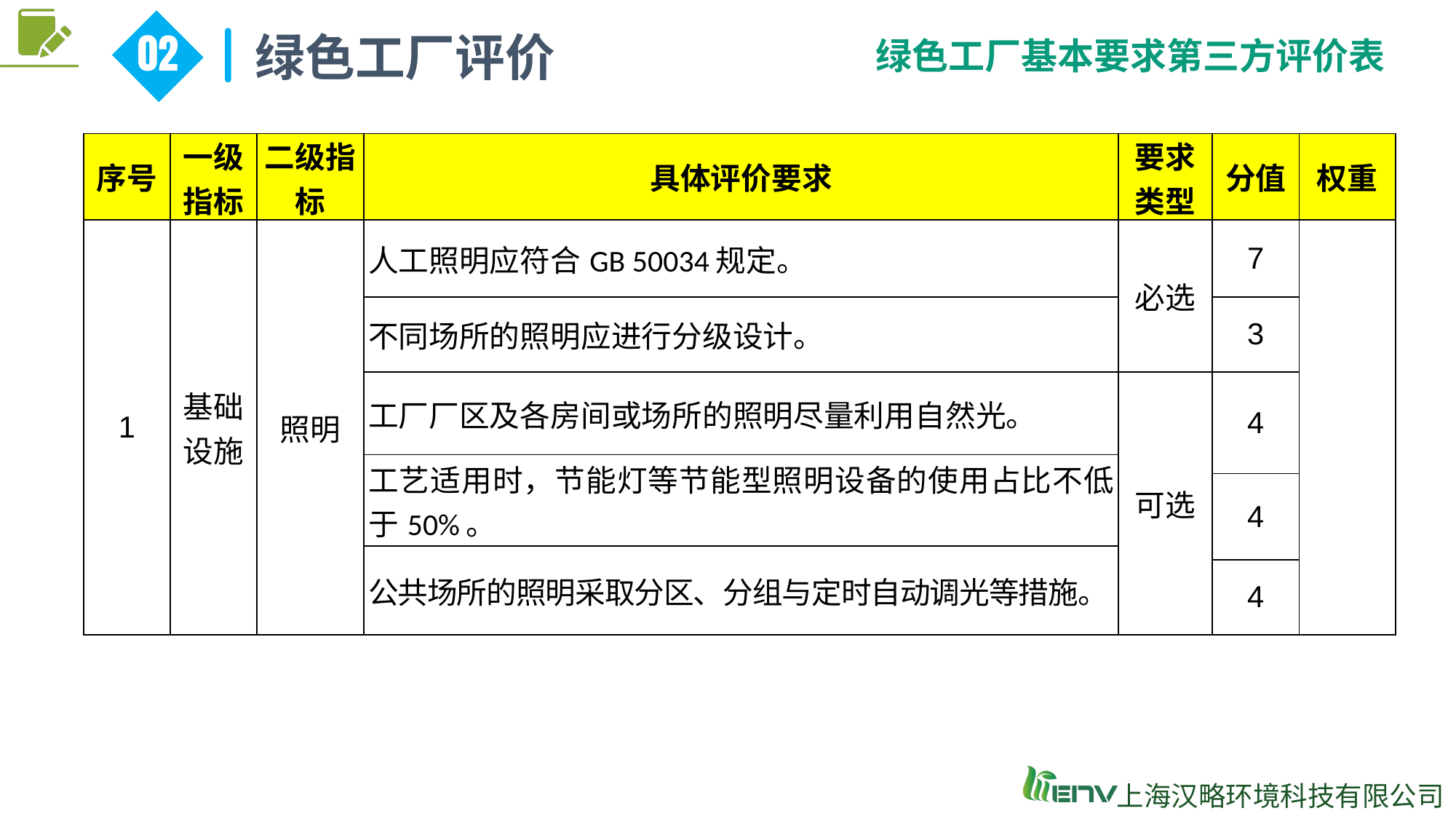

绿色工厂评价

02
绿色工厂基本要求第三方评价表
| 序号 | 一级 指标 | 二级指标 | 具体评价要求 | 要求类型 | 分值 | 权重 |
| --- | --- | --- | --- | --- | --- | --- |
| 1 | 基础设施 | 照明 | 人工照明应符合GB 50034规定。 | 必选 | 7 |  |
|  |  |  | 不同场所的照明应进行分级设计。 |  | 3 |  |
|  |  |  | 工厂厂区及各房间或场所的照明尽量利用自然光。 | 可选 | 4 |  |
|  |  |  | 工艺适用时，节能灯等节能型照明设备的使用占比不低于50%。 |  |  |  |
|  |  |  | 工艺适用时，节能灯等节能型照明设备的使用占比不低于50%。 |  | 4 |  |
|  |  |  | 公共场所的照明采取分区、分组与定时自动调光等措施。 |  |  |  |
|  |  |  | 公共场所的照明采取分区、分组与定时自动调光等措施。 |  | 4 |  |